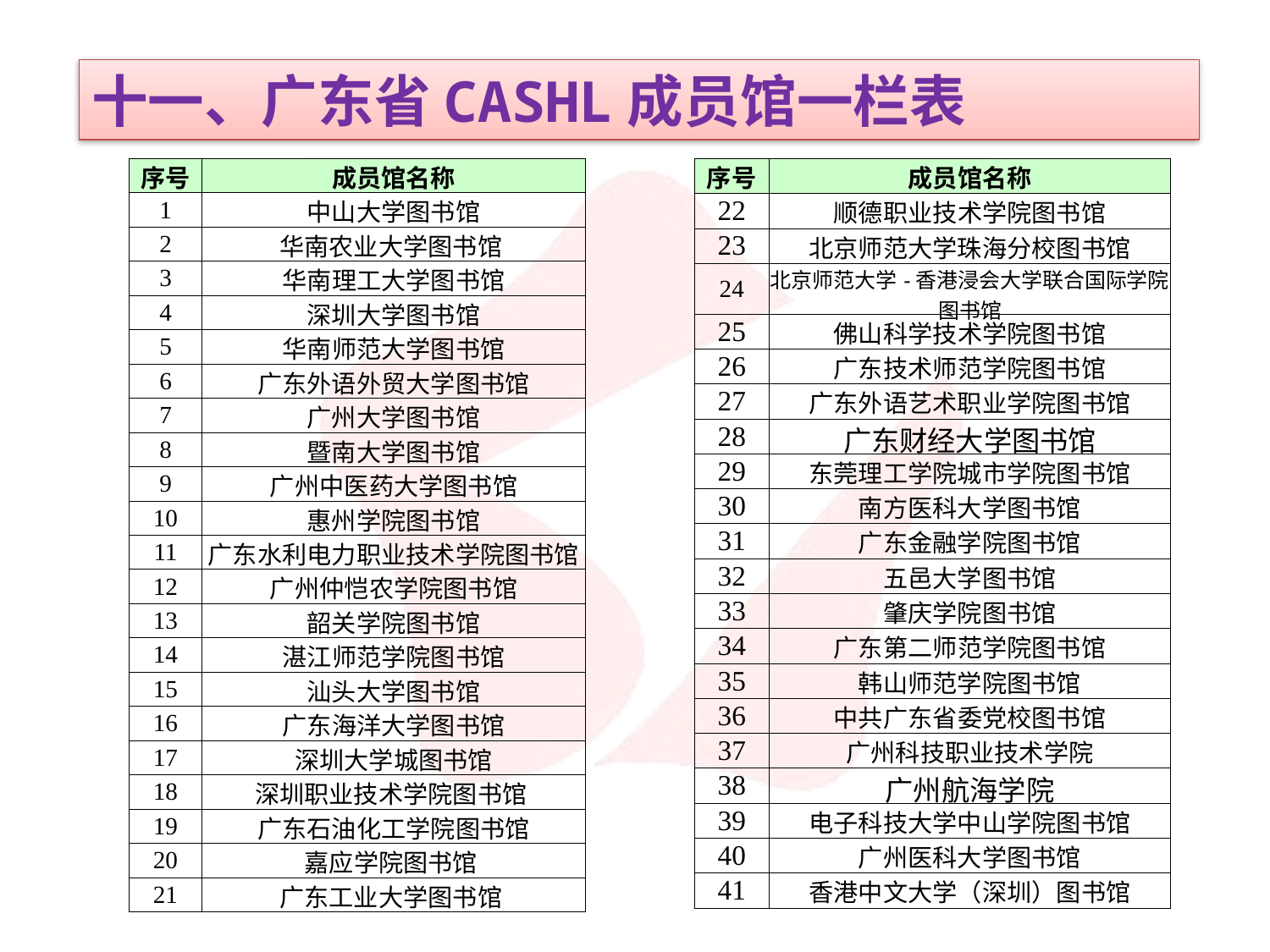

十一、广东省CASHL成员馆一栏表
| 序号 | 成员馆名称 |
| --- | --- |
| 1 | 中山大学图书馆 |
| 2 | 华南农业大学图书馆 |
| 3 | 华南理工大学图书馆 |
| 4 | 深圳大学图书馆 |
| 5 | 华南师范大学图书馆 |
| 6 | 广东外语外贸大学图书馆 |
| 7 | 广州大学图书馆 |
| 8 | 暨南大学图书馆 |
| 9 | 广州中医药大学图书馆 |
| 10 | 惠州学院图书馆 |
| 11 | 广东水利电力职业技术学院图书馆 |
| 12 | 广州仲恺农学院图书馆 |
| 13 | 韶关学院图书馆 |
| 14 | 湛江师范学院图书馆 |
| 15 | 汕头大学图书馆 |
| 16 | 广东海洋大学图书馆 |
| 17 | 深圳大学城图书馆 |
| 18 | 深圳职业技术学院图书馆 |
| 19 | 广东石油化工学院图书馆 |
| 20 | 嘉应学院图书馆 |
| 21 | 广东工业大学图书馆 |
| 序号 | 成员馆名称 |
| --- | --- |
| 22 | 顺德职业技术学院图书馆 |
| 23 | 北京师范大学珠海分校图书馆 |
| 24 | 北京师范大学-香港浸会大学联合国际学院图书馆 |
| 25 | 佛山科学技术学院图书馆 |
| 26 | 广东技术师范学院图书馆 |
| 27 | 广东外语艺术职业学院图书馆 |
| 28 | 广东财经大学图书馆 |
| 29 | 东莞理工学院城市学院图书馆 |
| 30 | 南方医科大学图书馆 |
| 31 | 广东金融学院图书馆 |
| 32 | 五邑大学图书馆 |
| 33 | 肇庆学院图书馆 |
| 34 | 广东第二师范学院图书馆 |
| 35 | 韩山师范学院图书馆 |
| 36 | 中共广东省委党校图书馆 |
| 37 | 广州科技职业技术学院 |
| 38 | 广州航海学院 |
| 39 | 电子科技大学中山学院图书馆 |
| 40 | 广州医科大学图书馆 |
| 41 | 香港中文大学（深圳）图书馆 |